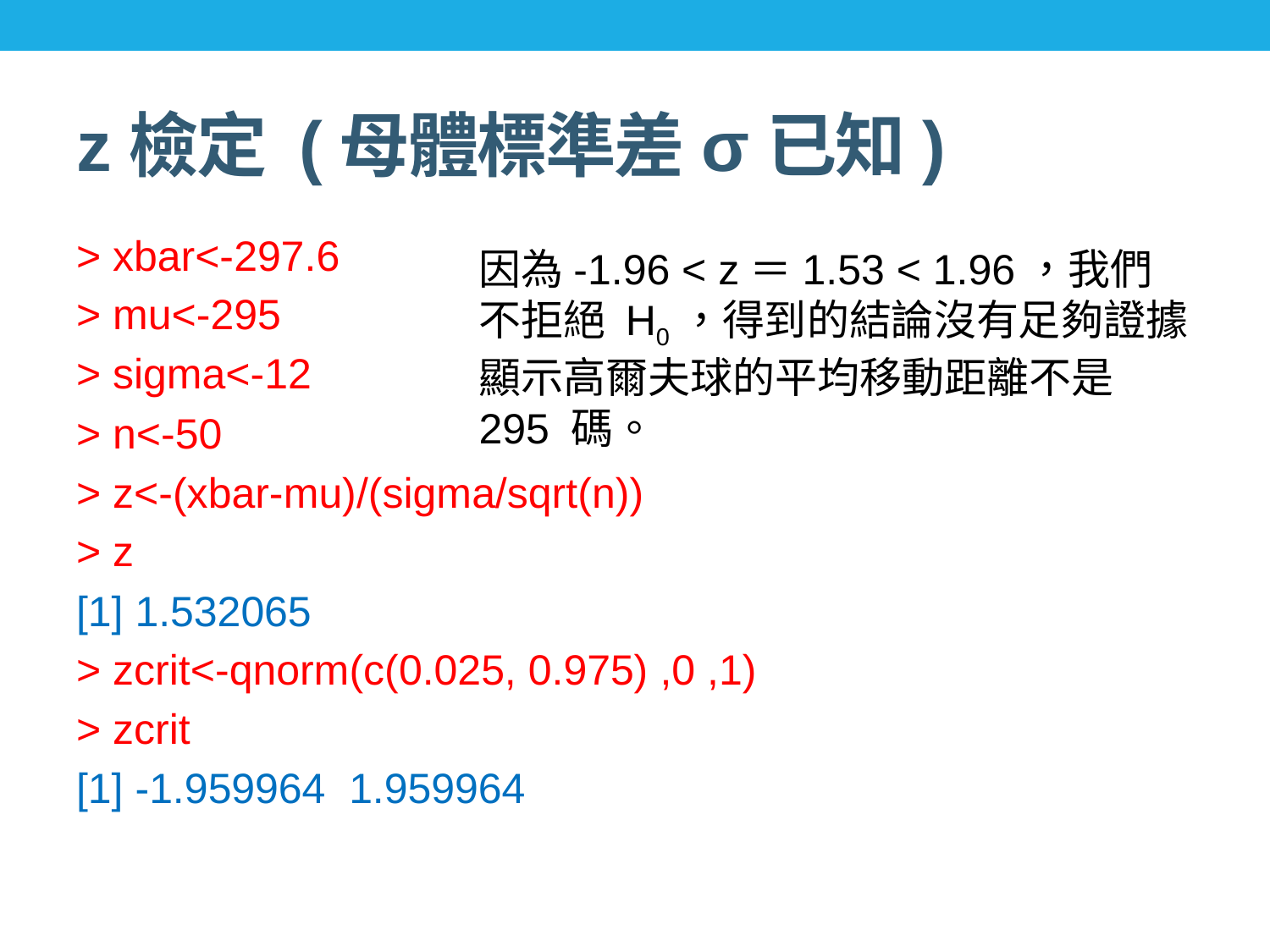

# z檢定 (母體標準差σ已知)
> xbar<-297.6
> mu<-295
> sigma<-12
> n<-50
> z<-(xbar-mu)/(sigma/sqrt(n))
> z
[1] 1.532065
> zcrit<-qnorm(c(0.025, 0.975) ,0 ,1)
> zcrit
[1] -1.959964  1.959964
因為-1.96 < z＝1.53 < 1.96，我們不拒絕 H0，得到的結論沒有足夠證據顯示高爾夫球的平均移動距離不是 295 碼。